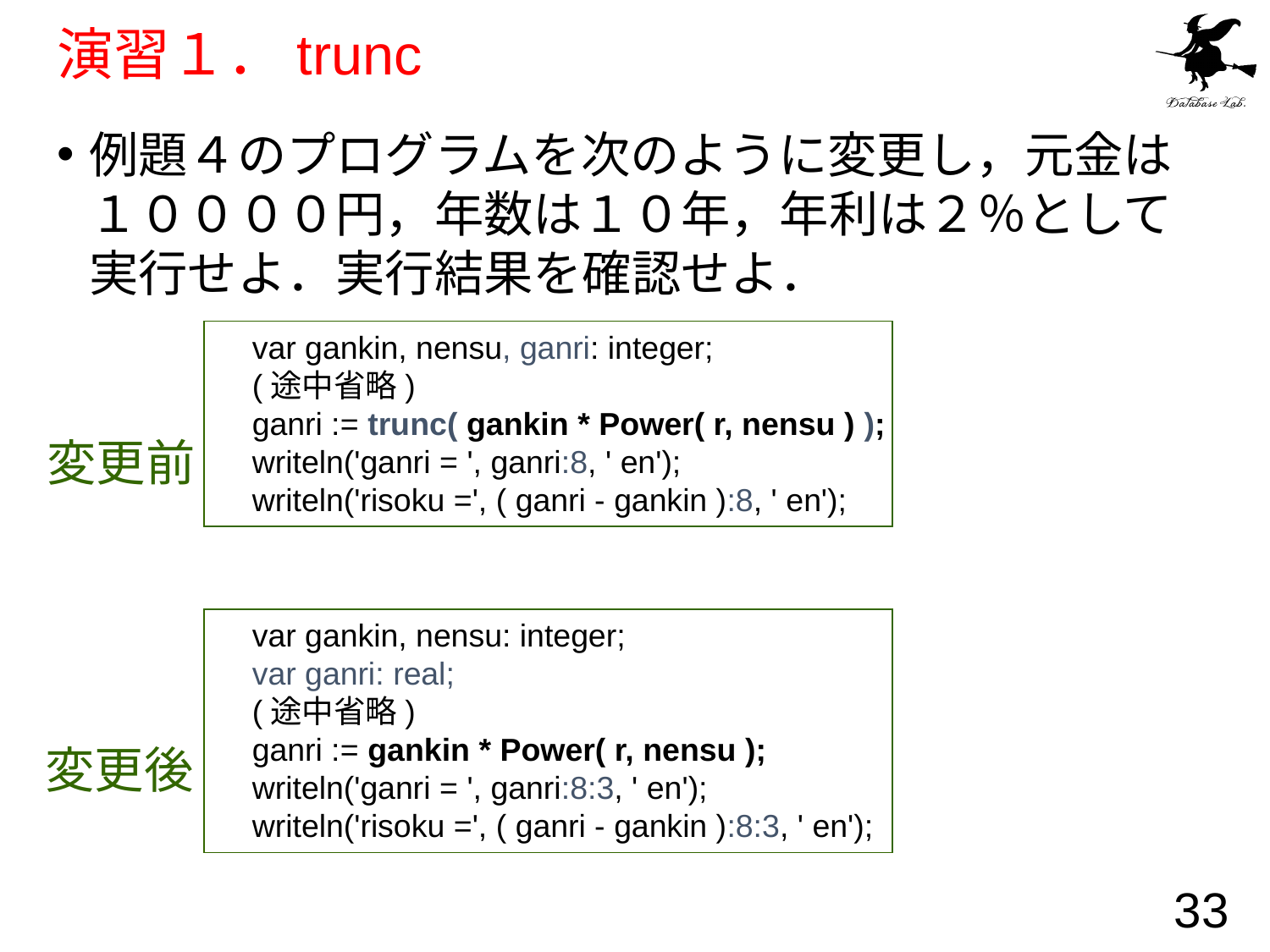

# 演習１．trunc
例題４のプログラムを次のように変更し，元金は１００００円，年数は１０年，年利は２％として実行せよ．実行結果を確認せよ．
    var gankin, nensu, ganri: integer;
    (途中省略)
    ganri := trunc( gankin * Power( r, nensu ) );
    writeln('ganri = ', ganri:8, ' en');
    writeln('risoku =', ( ganri - gankin ):8, ' en');
変更前
    var gankin, nensu: integer;
    var ganri: real;
    (途中省略)
    ganri := gankin * Power( r, nensu );
    writeln('ganri = ', ganri:8:3, ' en');
    writeln('risoku =', ( ganri - gankin ):8:3, ' en');
変更後
33